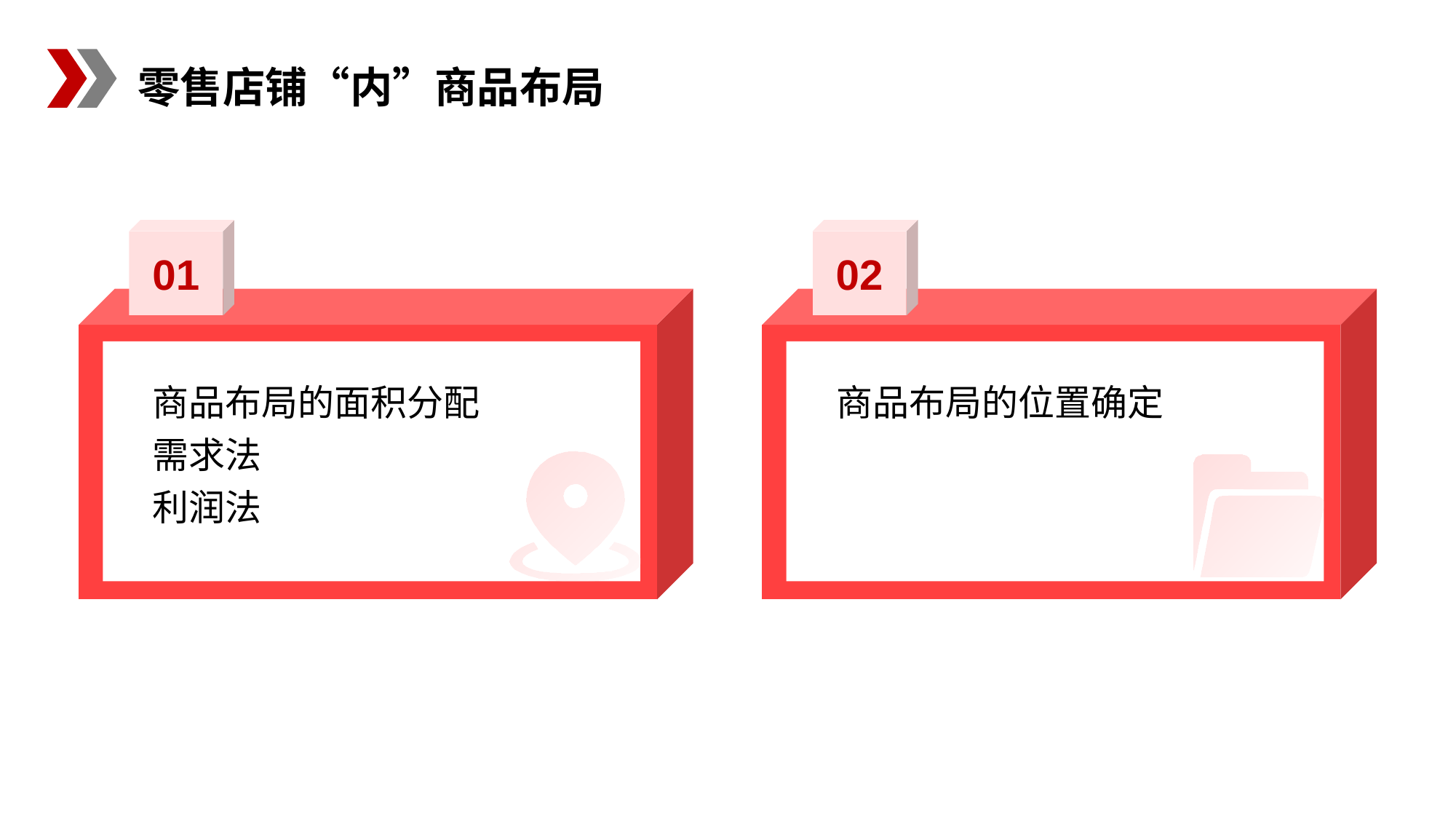

零售店铺“内”商品布局

01
02

商品布局的面积分配
需求法
利润法
商品布局的位置确定